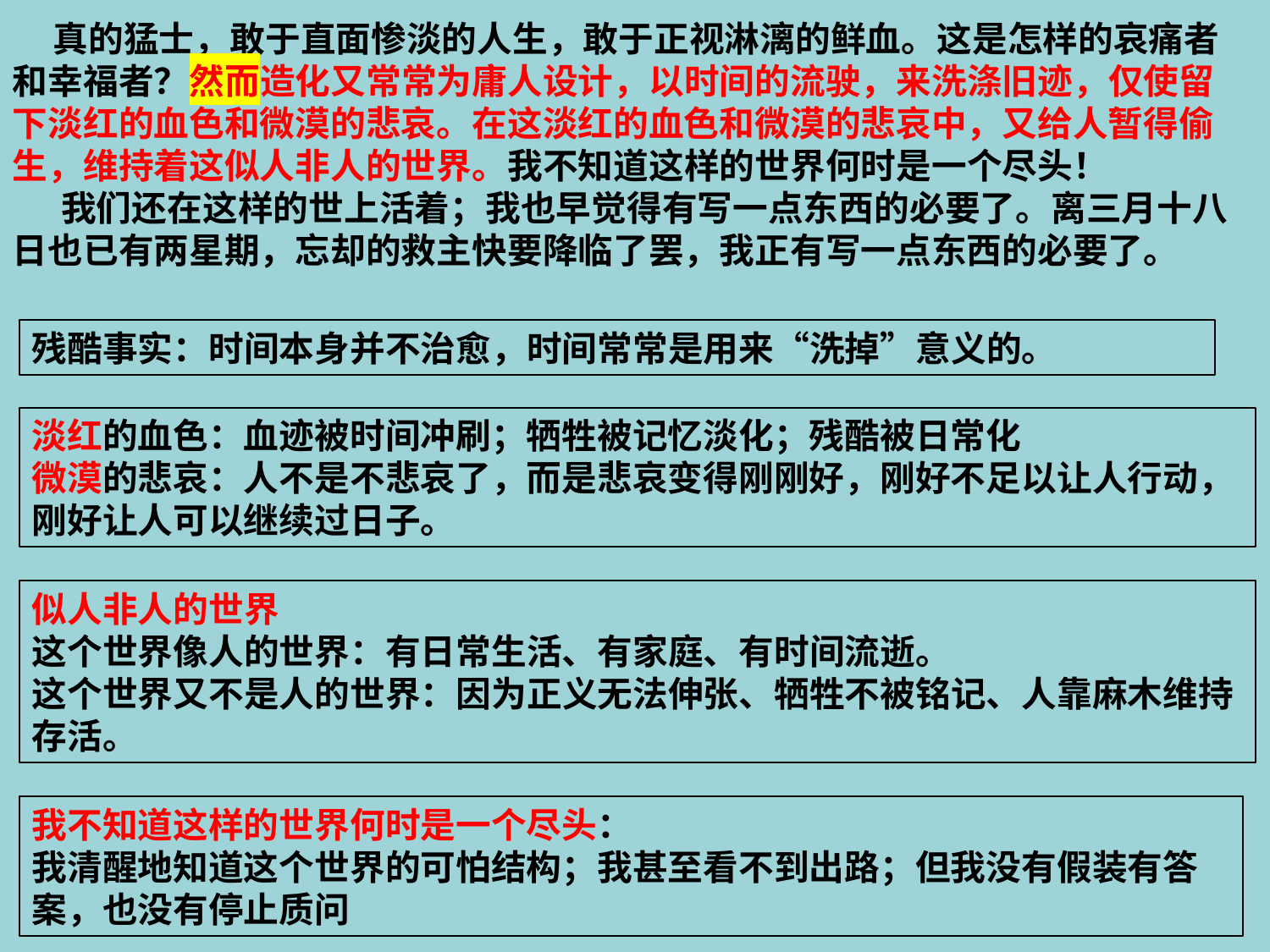

真的猛士，敢于直面惨淡的人生，敢于正视淋漓的鲜血。这是怎样的哀痛者和幸福者？然而造化又常常为庸人设计，以时间的流驶，来洗涤旧迹，仅使留下淡红的血色和微漠的悲哀。在这淡红的血色和微漠的悲哀中，又给人暂得偷生，维持着这似人非人的世界。我不知道这样的世界何时是一个尽头！
     我们还在这样的世上活着；我也早觉得有写一点东西的必要了。离三月十八日也已有两星期，忘却的救主快要降临了罢，我正有写一点东西的必要了。
残酷事实：时间本身并不治愈，时间常常是用来“洗掉”意义的。
淡红的血色：血迹被时间冲刷；牺牲被记忆淡化；残酷被日常化
微漠的悲哀：人不是不悲哀了，而是悲哀变得刚刚好，刚好不足以让人行动，刚好让人可以继续过日子。
似人非人的世界
这个世界像人的世界：有日常生活、有家庭、有时间流逝。
这个世界又不是人的世界：因为正义无法伸张、牺牲不被铭记、人靠麻木维持存活。
我不知道这样的世界何时是一个尽头：
我清醒地知道这个世界的可怕结构；我甚至看不到出路；但我没有假装有答案，也没有停止质问